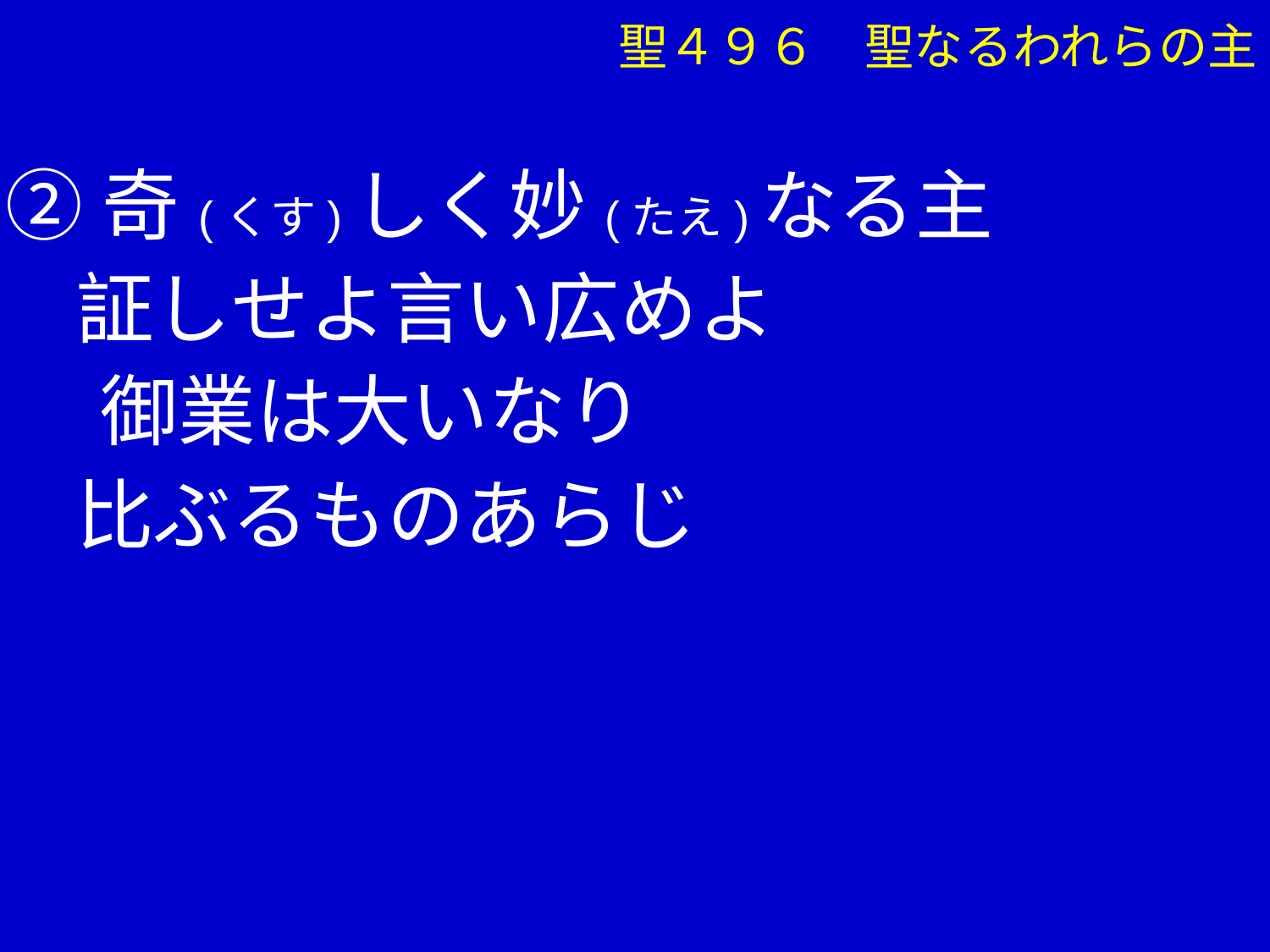

聖４９６　聖なるわれらの主
②奇(くす)しく妙(たえ)なる主
   証しせよ言い広めよ
　 御業は大いなり
   比ぶるものあらじ